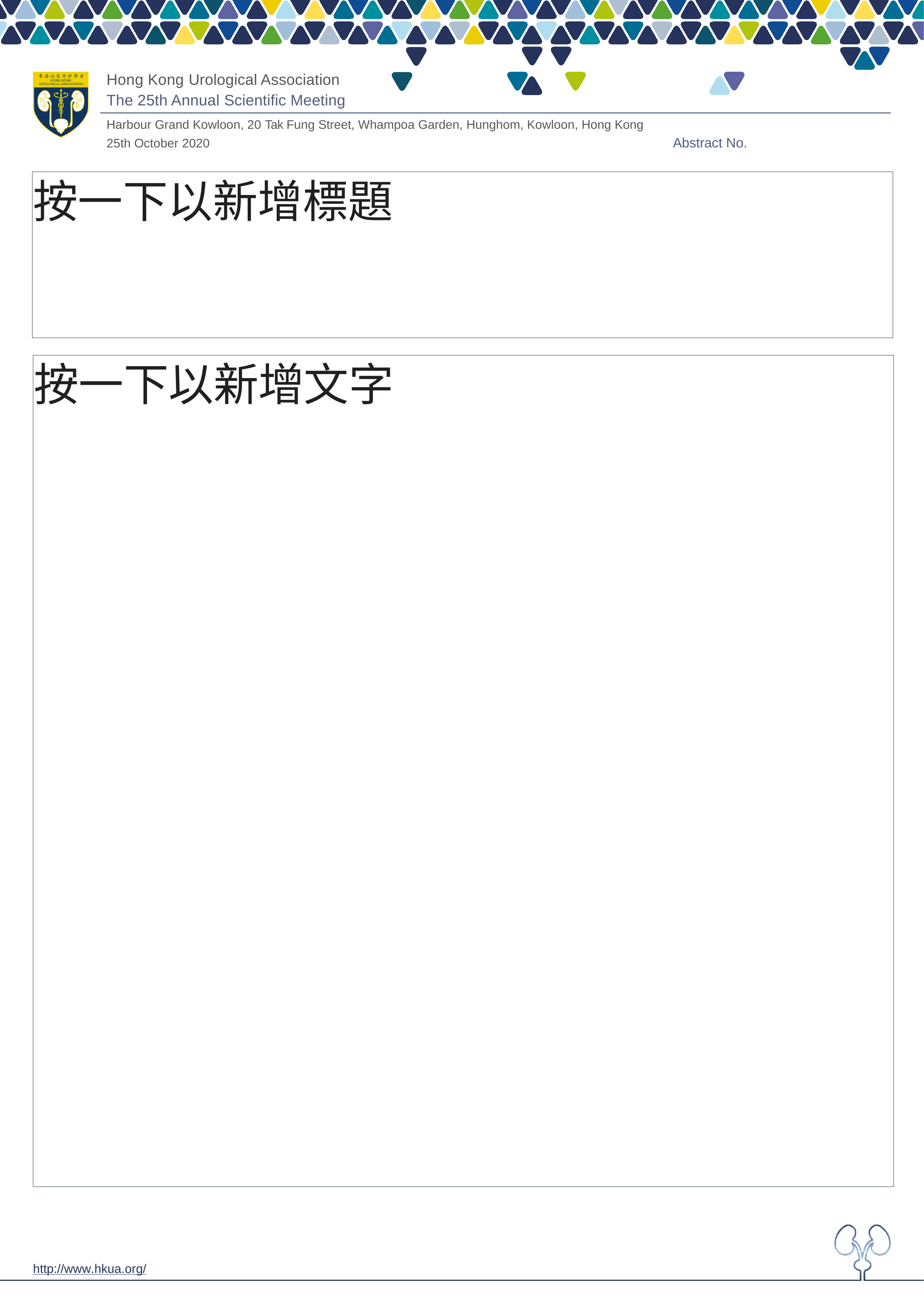

Hong Kong Urological Association  The 25th Annual Scientific Meeting

Harbour Grand Kowloon, 20 Tak Fung Street, Whampoa Garden, Hunghom, Kowloon, Hong Kong  25th October 2020

Abstract No.
按一下以新增標題

按一下以新增文字

http://www.hkua.org/